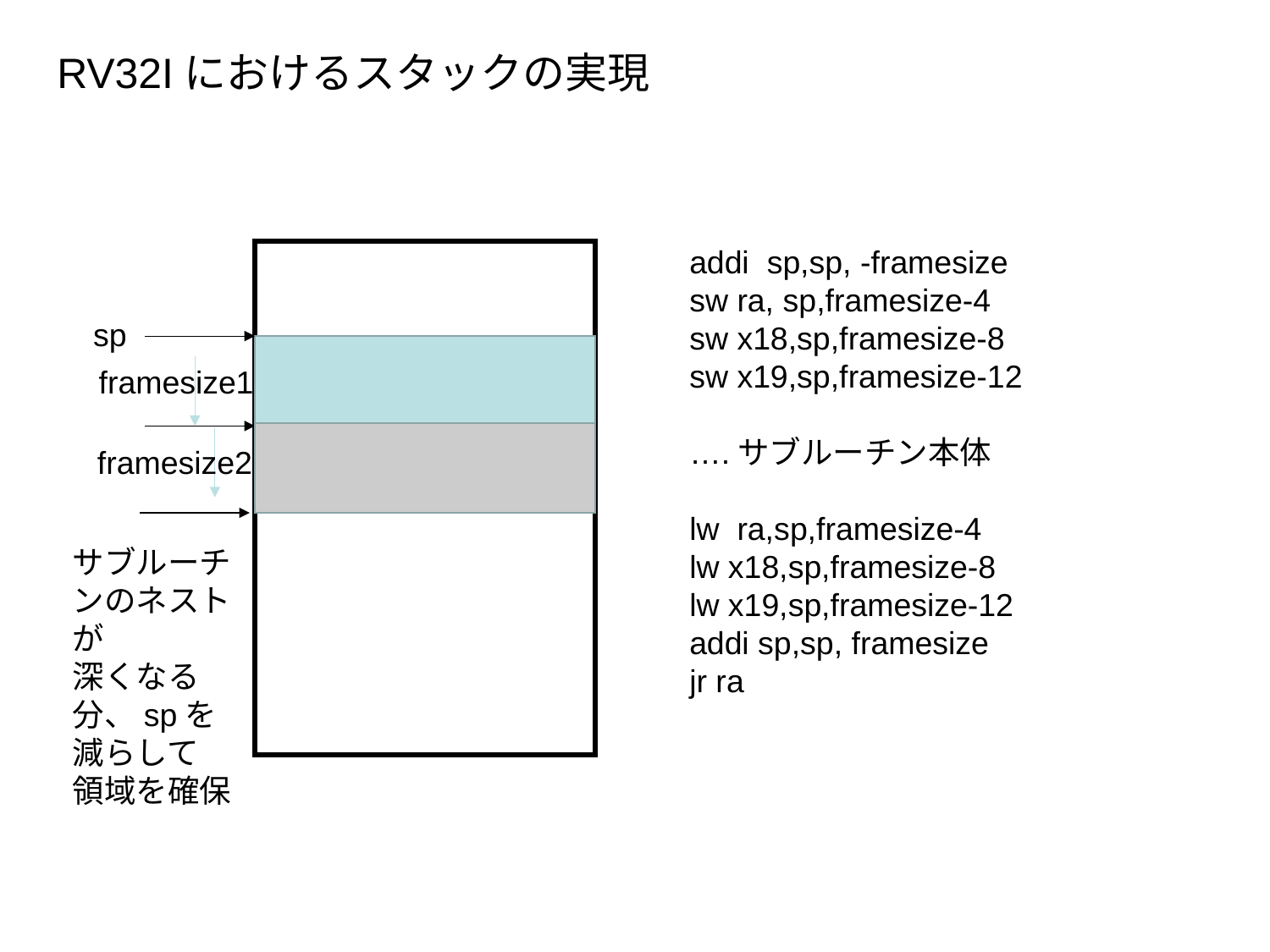

RV32Iにおけるスタックの実現
addi  sp,sp, -framesize
sw ra, sp,framesize-4
sw x18,sp,framesize-8
sw x19,sp,framesize-12

….サブルーチン本体

lw  ra,sp,framesize-4
lw x18,sp,framesize-8
lw x19,sp,framesize-12
addi sp,sp, framesize
jr ra

sp

framesize1

framesize2
サブルーチンのネストが
深くなる分、spを減らして
領域を確保